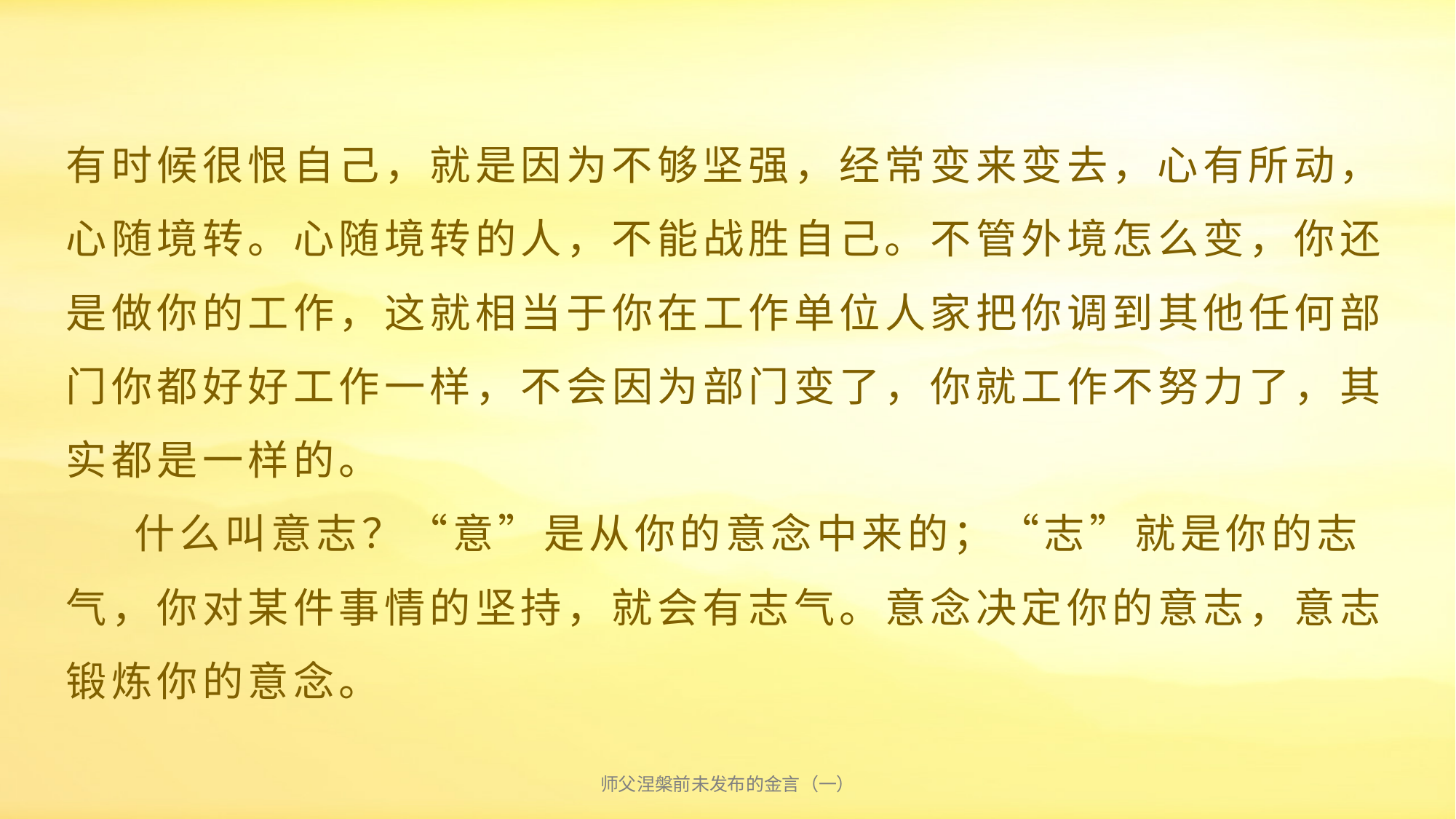

# 有时候很恨自己，就是因为不够坚强，经常变来变去，心有所动，心随境转。心随境转的人，不能战胜自己。不管外境怎么变，你还是做你的工作，这就相当于你在工作单位人家把你调到其他任何部门你都好好工作一样，不会因为部门变了，你就工作不努力了，其实都是一样的。 什么叫意志？“意”是从你的意念中来的；“志”就是你的志气，你对某件事情的坚持，就会有志气。意念决定你的意志，意志锻炼你的意念。
师父涅槃前未发布的金言（一）